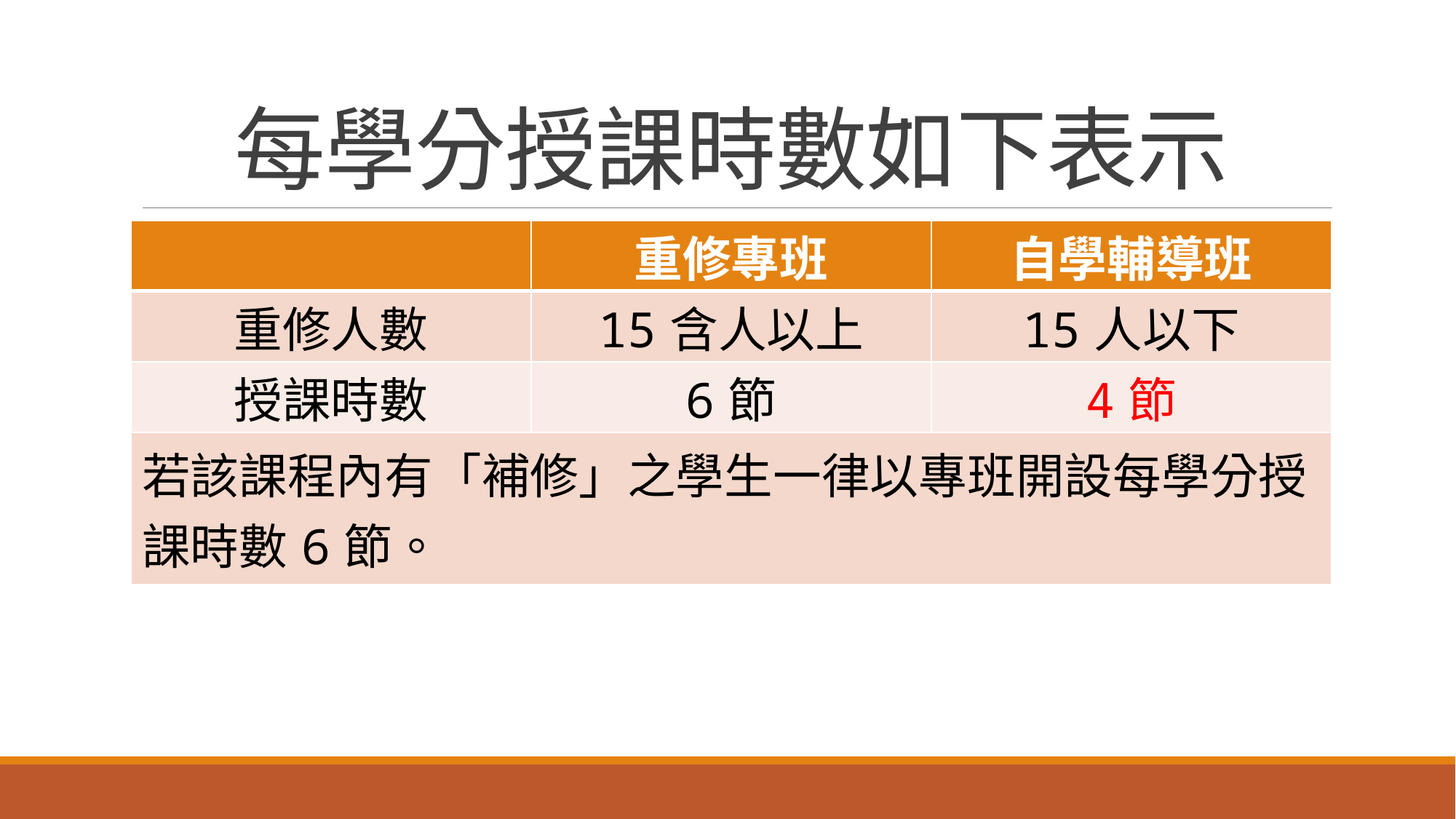

# 每學分授課時數如下表示
|  | 重修專班 | 自學輔導班 |
| --- | --- | --- |
| 重修人數 | 15含人以上 | 15人以下 |
| 授課時數 | 6節 | 4節 |
| 若該課程內有「補修」之學生一律以專班開設每學分授課時數6節。 |  |  |